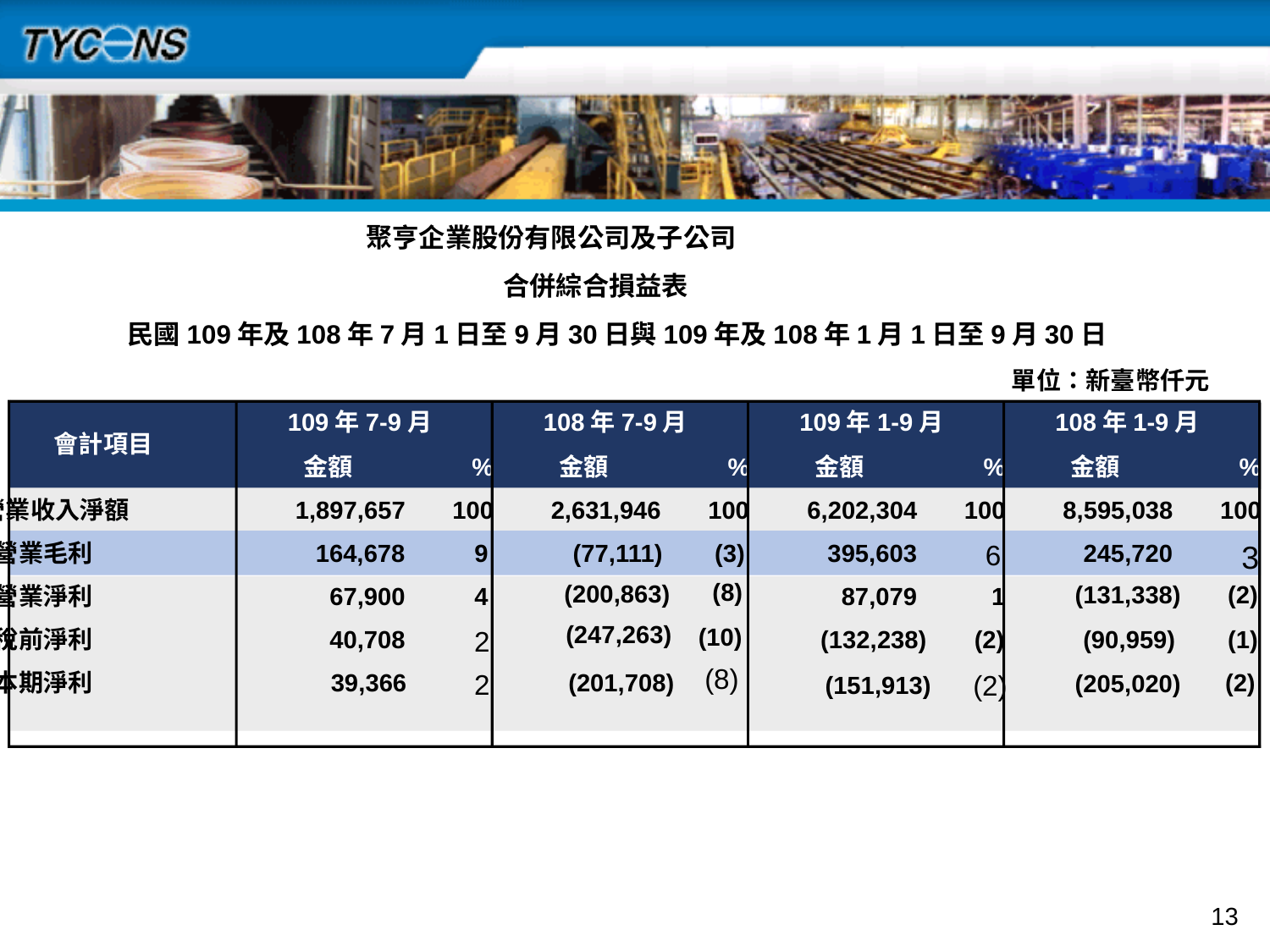

聚亨企業股份有限公司及子公司
合併綜合損益表
民國109年及108年7月1日至9月30日與109年及108年1月1日至9月30日
單位：新臺幣仟元

109年7-9月
108年7-9月
109年1-9月
108年1-9月
會計項目
　　金額
%
　　金額
%
　　金額
%
　　金額
%

營業收入淨額
1,897,657
100
2,631,946
100
6,202,304
100
8,595,038
100

營業毛利
164,678
9
(77,111)
(3)
395,603
6
245,720
3

(8)
(200,863)
(131,338)
(2)
營業淨利
67,900
4
87,079
1
(247,263)
(10)
稅前淨利
40,708
2
(132,238)
(2)
(90,959)
(1)
(8)
本期淨利
2
(201,708)
(2)
39,366
(2)
(205,020)
(151,913)

13